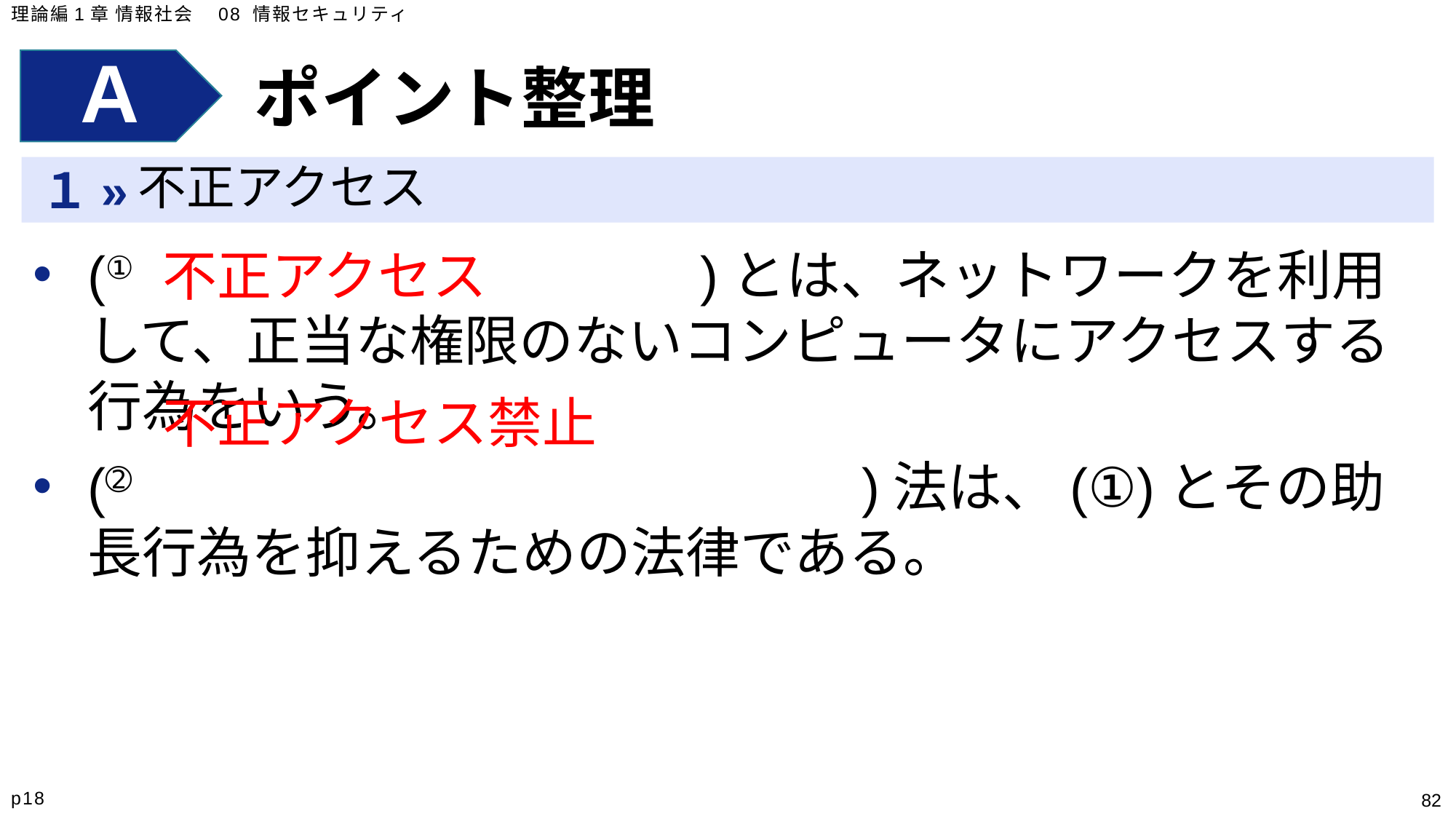

理論編1章 情報社会　08 情報セキュリティ
ポイント整理
不正アクセス
(①　　　　　　　　　　)とは、ネットワークを利用して、正当な権限のないコンピュータにアクセスする行為をいう。
(➁　　　　　　　　　　　　　)法は、(①)とその助長行為を抑えるための法律である。

不正アクセス
不正アクセス禁止
p18
82